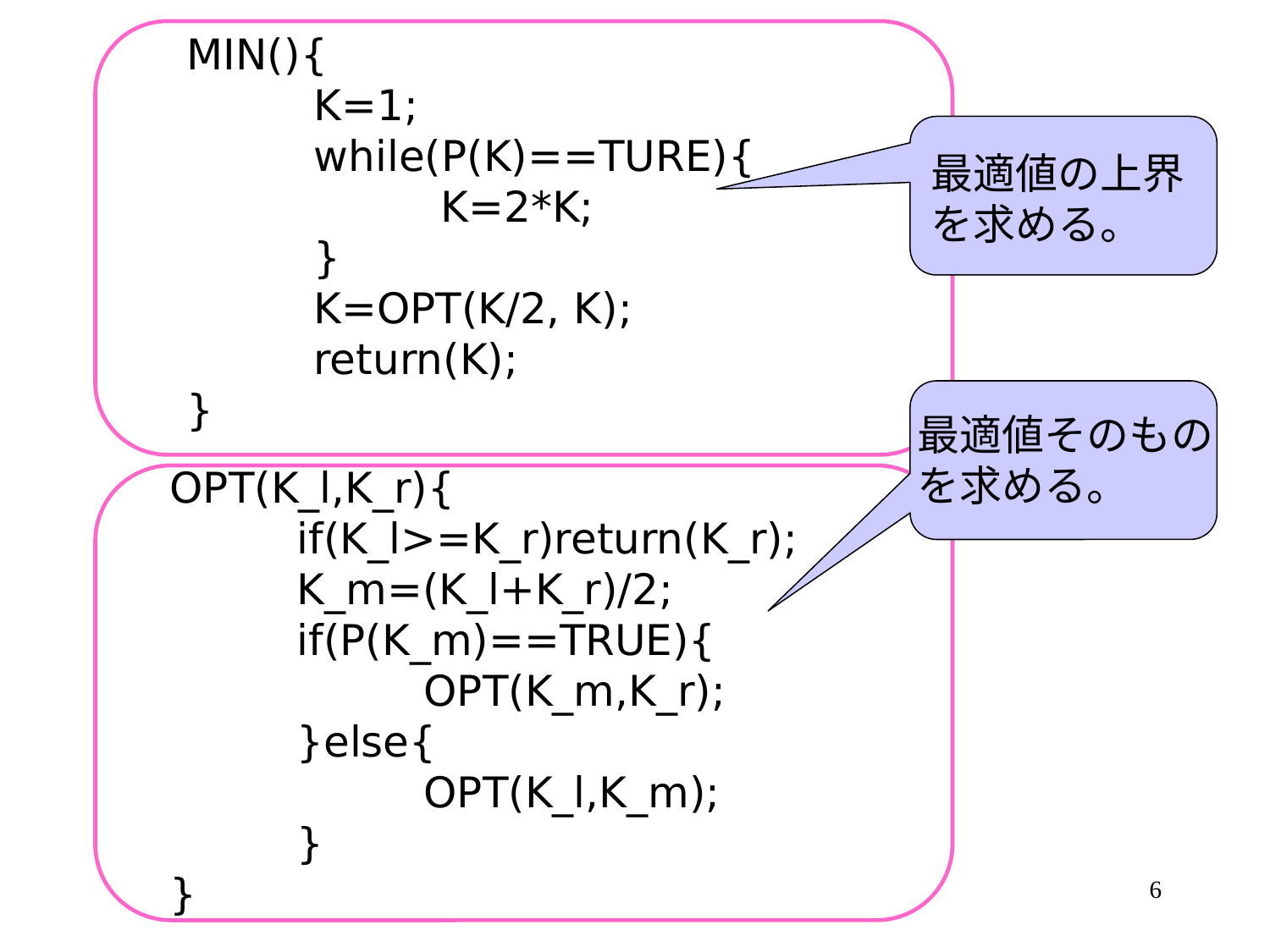

MIN(){
	K=1;
	while(P(K)==TURE){
		K=2*K;
	}
	K=OPT(K/2, K);
	return(K);
}

最適値の上界
を求める。

最適値そのもの
を求める。
OPT(K_l,K_r){
	if(K_l>=K_r)return(K_r);
	K_m=(K_l+K_r)/2;
	if(P(K_m)==TRUE){
		OPT(K_m,K_r);
	}else{
		OPT(K_l,K_m);
	}
}

6